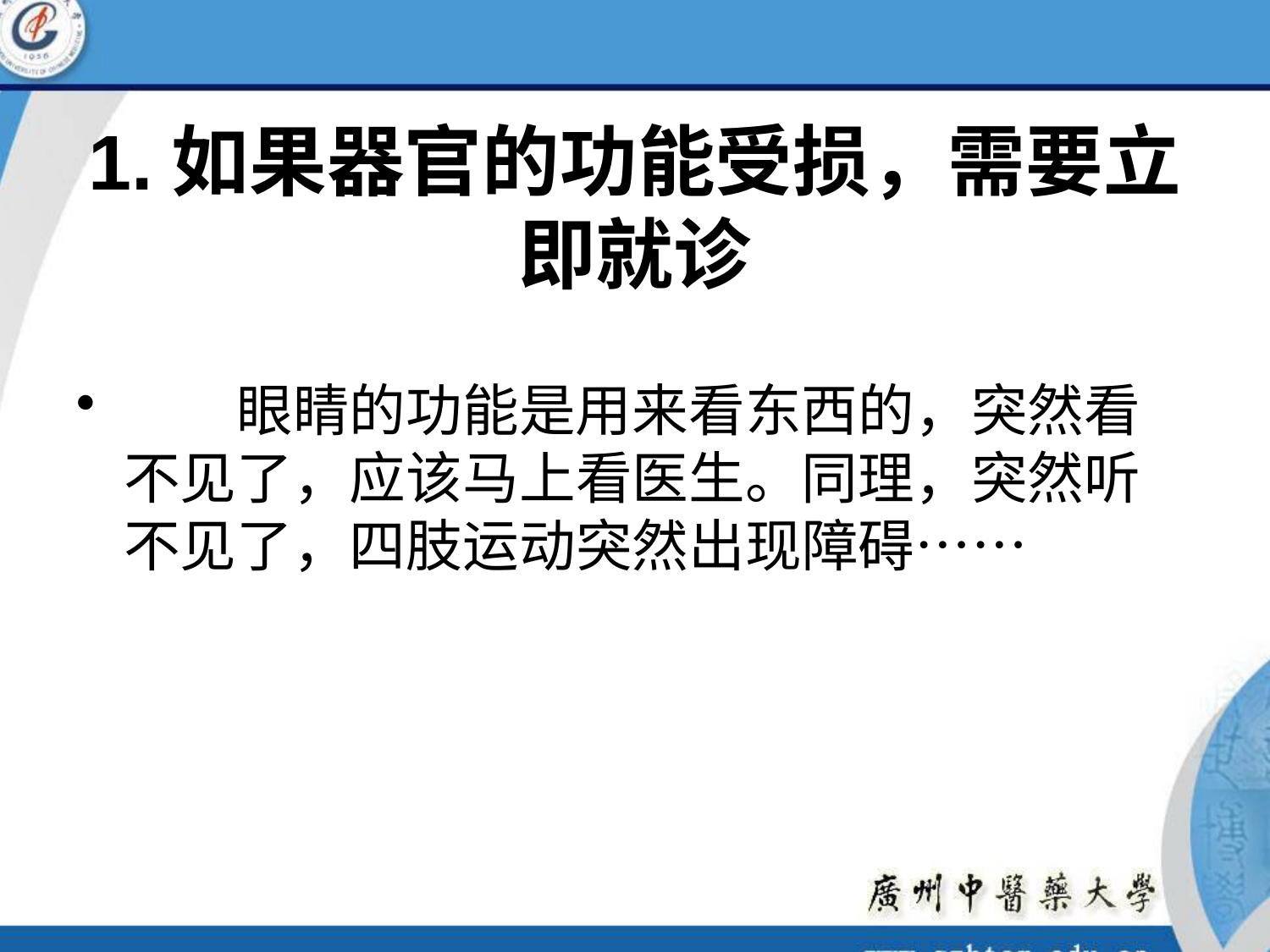

# 1.如果器官的功能受损，需要立即就诊

　　眼睛的功能是用来看东西的，突然看不见了，应该马上看医生。同理，突然听不见了，四肢运动突然出现障碍……